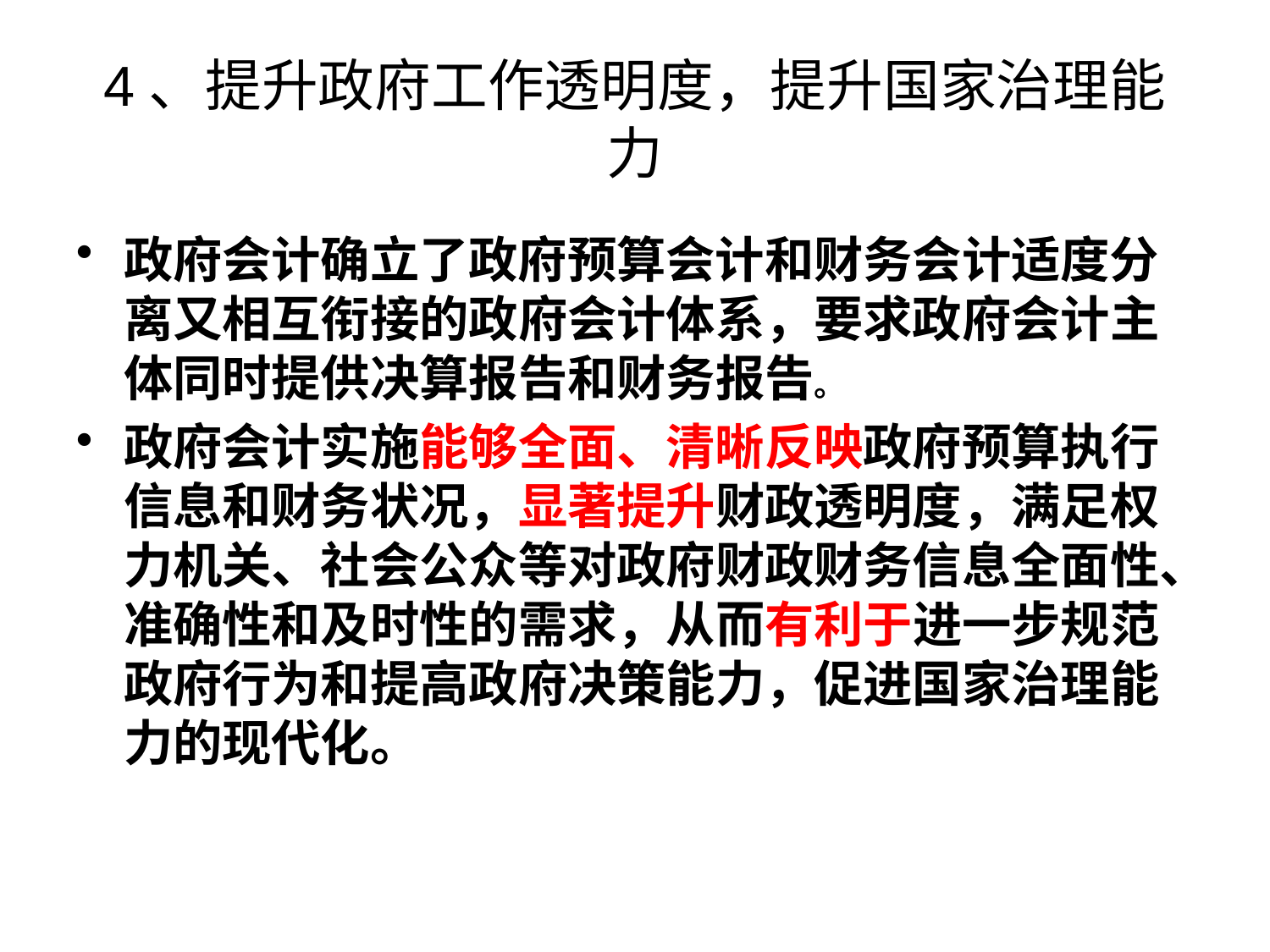

# 4、提升政府工作透明度，提升国家治理能力
政府会计确立了政府预算会计和财务会计适度分离又相互衔接的政府会计体系，要求政府会计主体同时提供决算报告和财务报告。
政府会计实施能够全面、清晰反映政府预算执行信息和财务状况，显著提升财政透明度，满足权力机关、社会公众等对政府财政财务信息全面性、准确性和及时性的需求，从而有利于进一步规范政府行为和提高政府决策能力，促进国家治理能力的现代化。